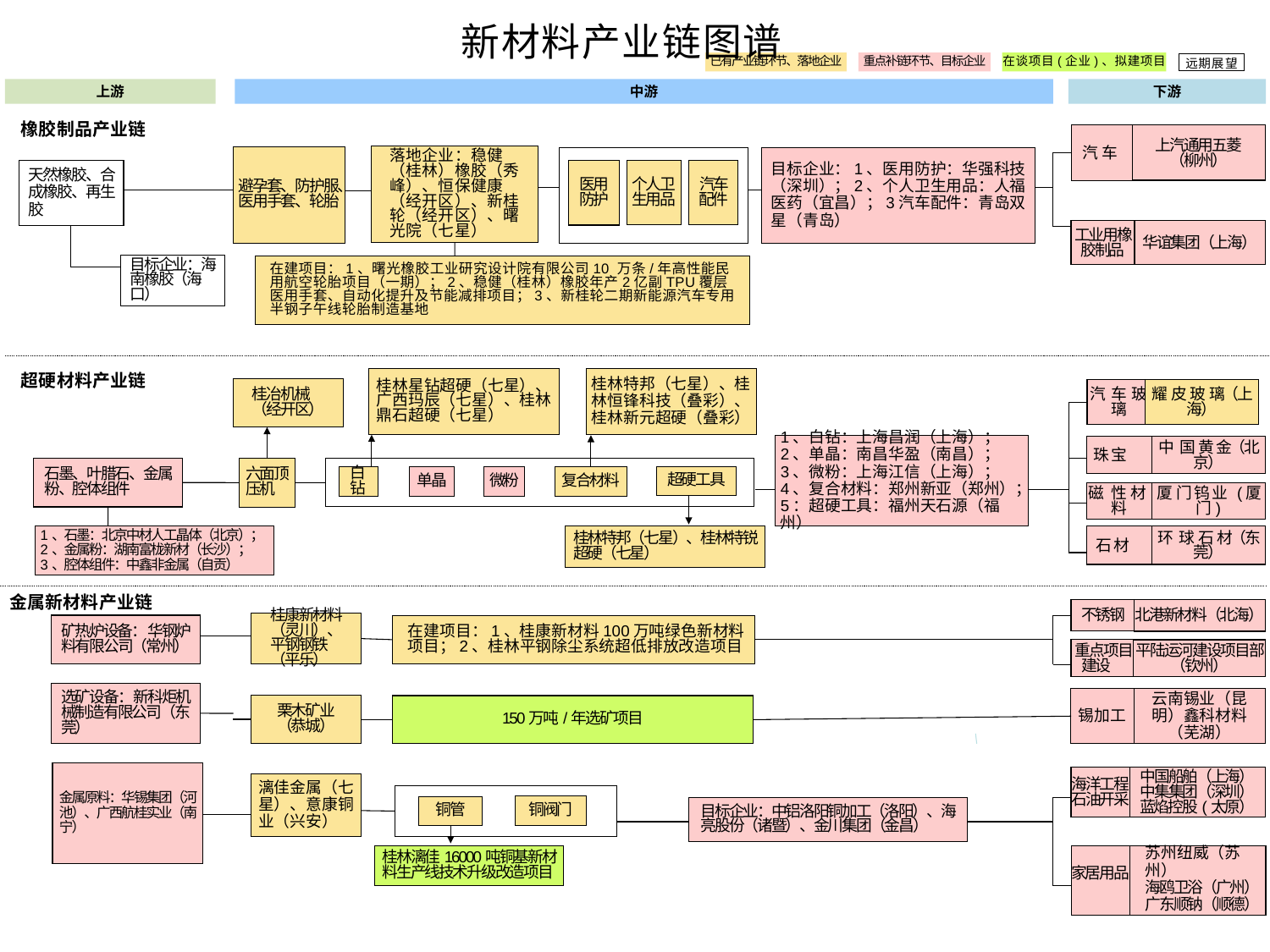

新材料产业链图谱
已有产业链环节、落地企业
重点补链环节、目标企业
在谈项目(企业)、拟建项目
远期展望
上游
中游
下游
橡胶制品产业链
上汽通用五菱
（柳州）
汽  车
落地企业：稳健（桂林）橡胶（秀峰）、恒保健康（经开区）、新桂轮（经开区）、曙光院（七星）
避孕套、防护服、医用手套、轮胎

目标企业：1、医用防护：华强科技（深圳）；2、个人卫生用品：人福医药（宜昌）；3汽车配件：青岛双星（青岛）
医用防护
天然橡胶、合成橡胶、再生胶
个人卫生用品
汽车配件
工业用橡胶制品
华谊集团（上海）
目标企业：海南橡胶（海口）
在建项目：1、曙光橡胶工业研究设计院有限公司10 万条/年高性能民用航空轮胎项目（一期）；2、稳健（桂林）橡胶年产2亿副TPU覆层医用手套、自动化提升及节能减排项目；3、新桂轮二期新能源汽车专用半钢子午线轮胎制造基地
超硬材料产业链
桂林星钻超硬（七星）、广西玛辰（七星）、桂林鼎石超硬（七星）
桂林特邦（七星）、桂林恒锋科技（叠彩）、桂林新元超硬（叠彩）
桂冶机械（经开区）
汽   车   玻   璃
耀  皮  玻   璃（上海）
1、白钻：上海昌润（上海）；2、单晶：南昌华盈（南昌）；3、微粉：上海江信（上海）；4、复合材料：郑州新亚（郑州）；5：超硬工具：福州天石源（福州）
中   国  黄  金（北京）
珠 宝
石墨、叶腊石、金属粉、腔体组件
六面顶压机

微粉
复合材料
超硬工具
白钻
单晶
磁    性   材    料
厦  门  钨  业   (厦门)
石 材
环   球   石  材（东莞）
1、石墨：北京中材人工晶体（北京）；2、金属粉：湖南富栊新材（长沙）；3、腔体组件：中鑫非金属（自贡）
桂林特邦（七星）、桂林特锐超硬（七星）
金属新材料产业链
不锈钢
北港新材料（北海）
桂康新材料（灵川）、平钢钢铁（平乐）
矿热炉设备：华钢炉料有限公司（常州）
在建项目：1、桂康新材料100万吨绿色新材料项目；2、桂林平钢除尘系统超低排放改造项目
重点项目建设
平陆运河建设项目部（钦州）
选矿设备：新科炬机械制造有限公司（东莞）
锡加工
云南锡业（昆明）鑫科材料 （芜湖）
栗木矿业
（恭城）
150万吨/年选矿项目
金属原料：华锡集团（河池）、广西航桂实业（南宁）
海洋工程
石油开采

中国船舶（上海）
中集集团（深圳）
蓝焰控股(太原）

漓佳金属（七星）、意康铜业（兴安）

铜阀门
铜管
目标企业：中铝洛阳铜加工（洛阳）、海亮股份（诸暨）、金川集团（金昌）
桂林漓佳16000吨铜基新材料生产线技术升级改造项目
家居用品
苏州纽威（苏州）
海鸥卫浴（广州）
广东顺钠（顺德）